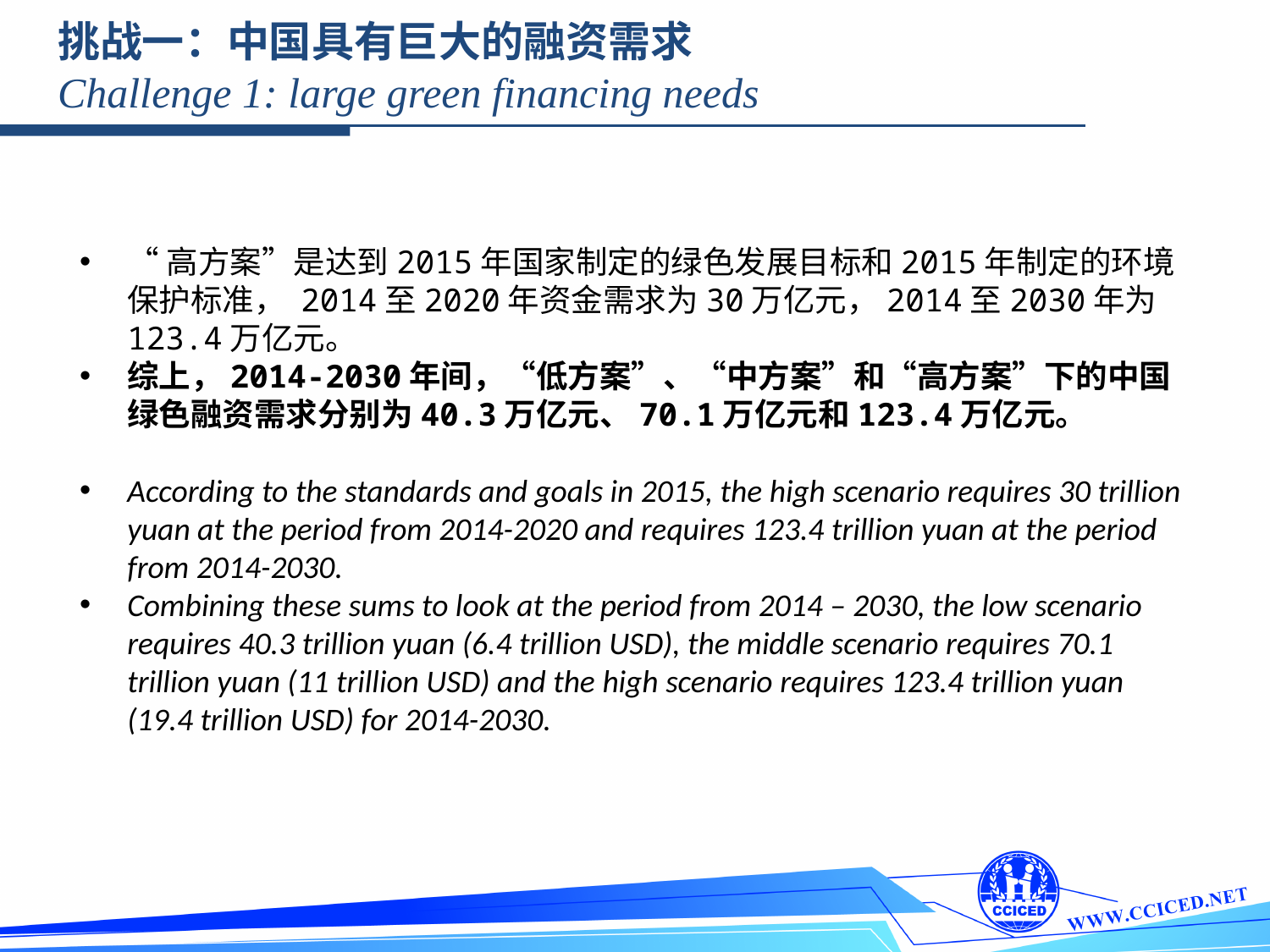

挑战一：中国具有巨大的融资需求
Challenge 1: large green financing needs
“高方案”是达到2015年国家制定的绿色发展目标和2015年制定的环境保护标准， 2014至2020年资金需求为30万亿元，2014至2030年为123.4万亿元。
综上，2014-2030年间，“低方案”、“中方案”和“高方案”下的中国绿色融资需求分别为40.3万亿元、70.1万亿元和123.4万亿元。

According to the standards and goals in 2015, the high scenario requires 30 trillion yuan at the period from 2014-2020 and requires 123.4 trillion yuan at the period from 2014-2030.
Combining these sums to look at the period from 2014 – 2030, the low scenario requires 40.3 trillion yuan (6.4 trillion USD), the middle scenario requires 70.1 trillion yuan (11 trillion USD) and the high scenario requires 123.4 trillion yuan (19.4 trillion USD) for 2014-2030.